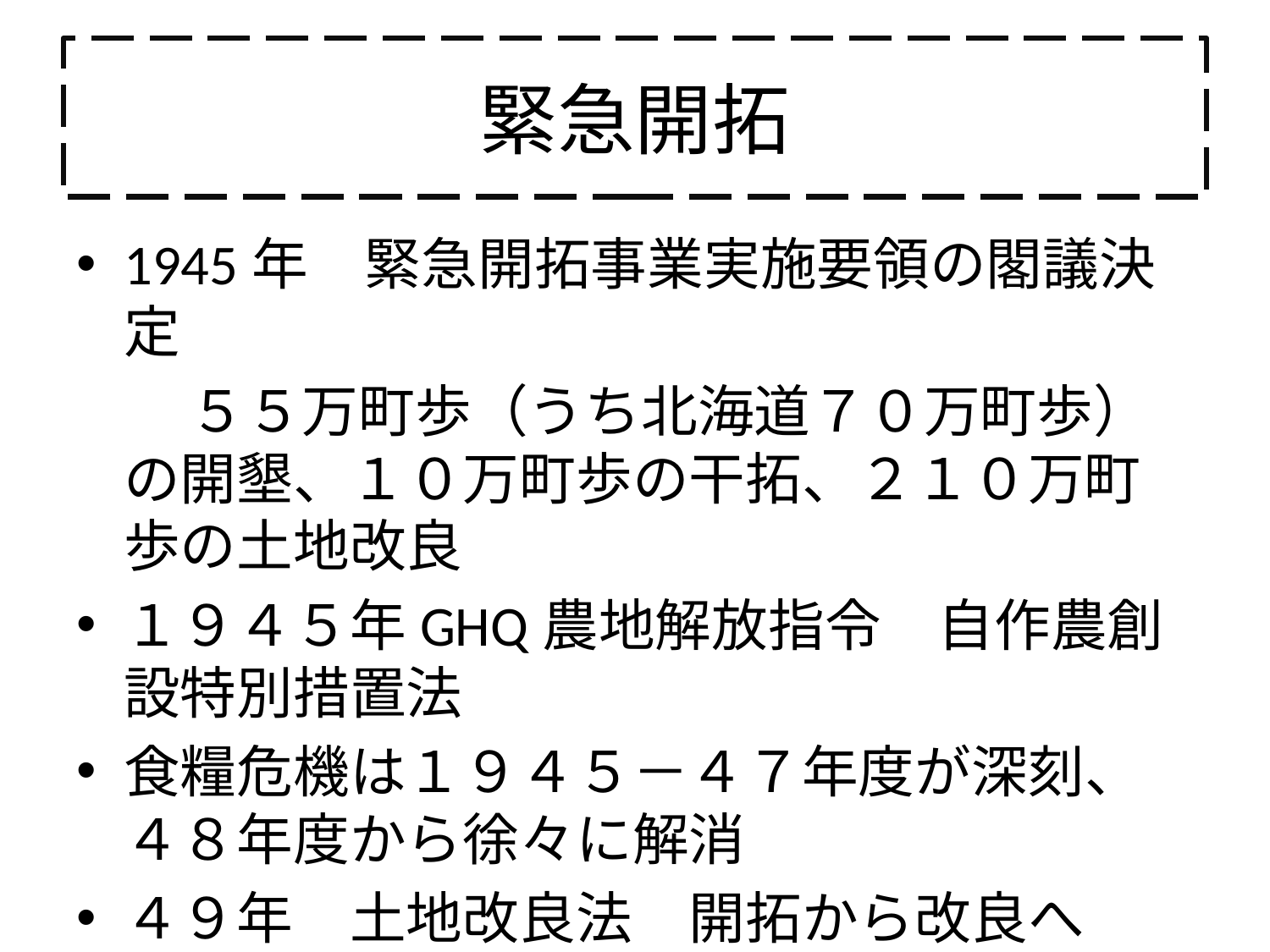

# 緊急開拓
1945年　緊急開拓事業実施要領の閣議決定
　　５５万町歩（うち北海道７０万町歩）の開墾、１０万町歩の干拓、２１０万町歩の土地改良
１９４５年GHQ農地解放指令　自作農創設特別措置法
食糧危機は１９４５－４７年度が深刻、４８年度から徐々に解消
４９年　土地改良法　開拓から改良へ
　⇒最後の干拓「柴山潟干拓」⇒最初の復活？